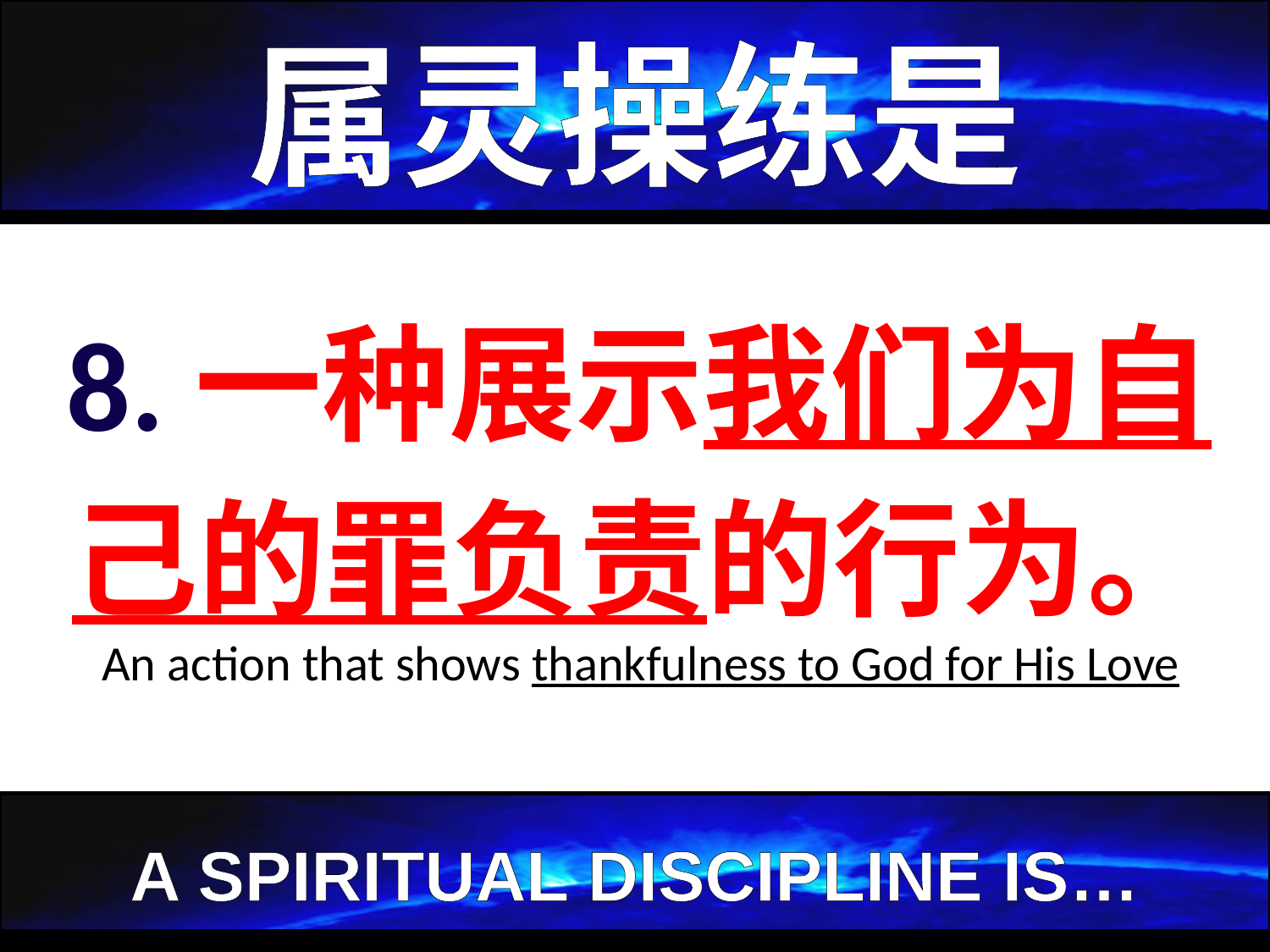

属灵操练是

8.一种展示我们为自己的罪负责的行为。
 An action that shows thankfulness to God for His Love
A SPIRITUAL DISCIPLINE IS…